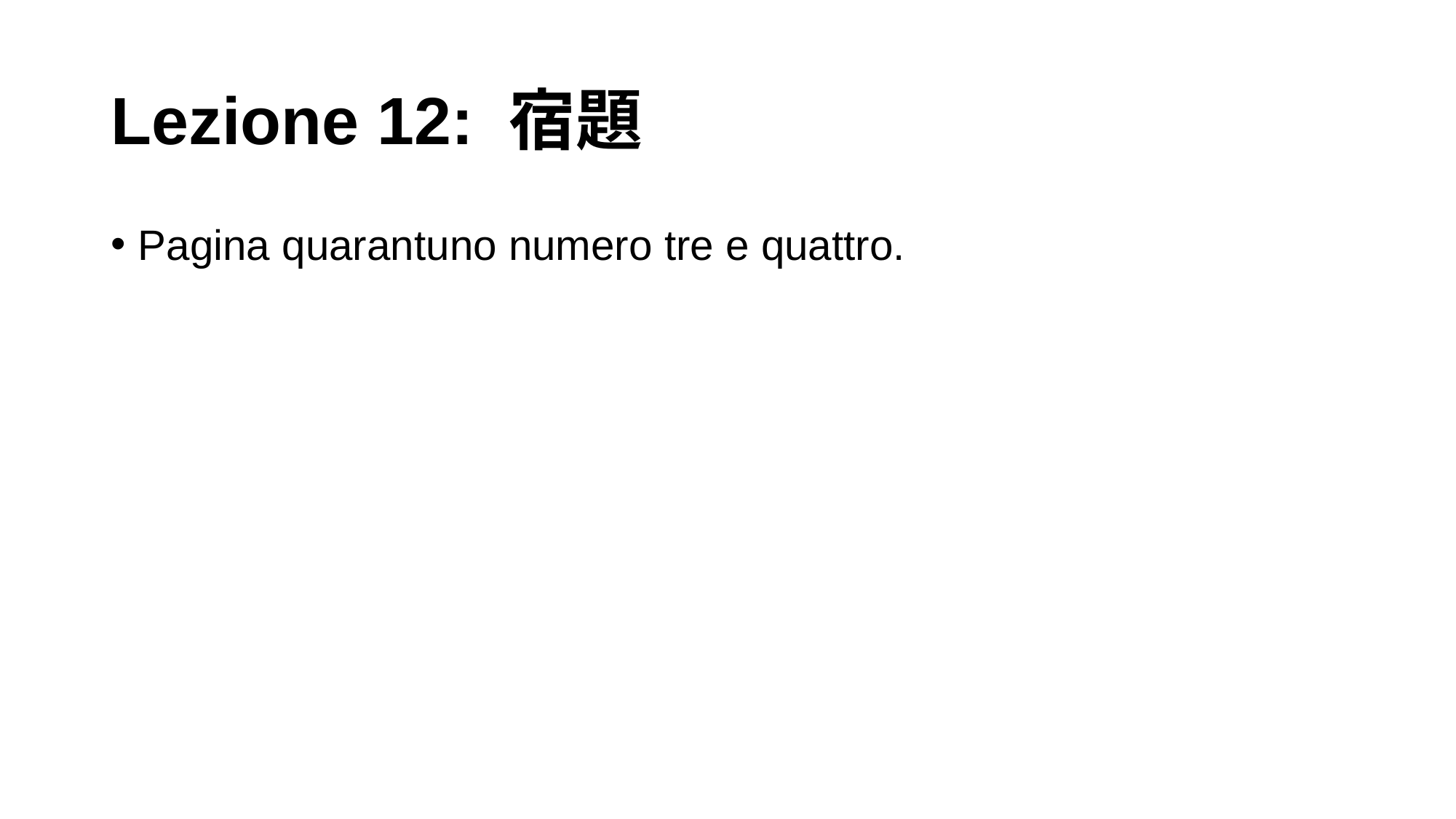

# Lezione 12: 宿題
Pagina quarantuno numero tre e quattro.